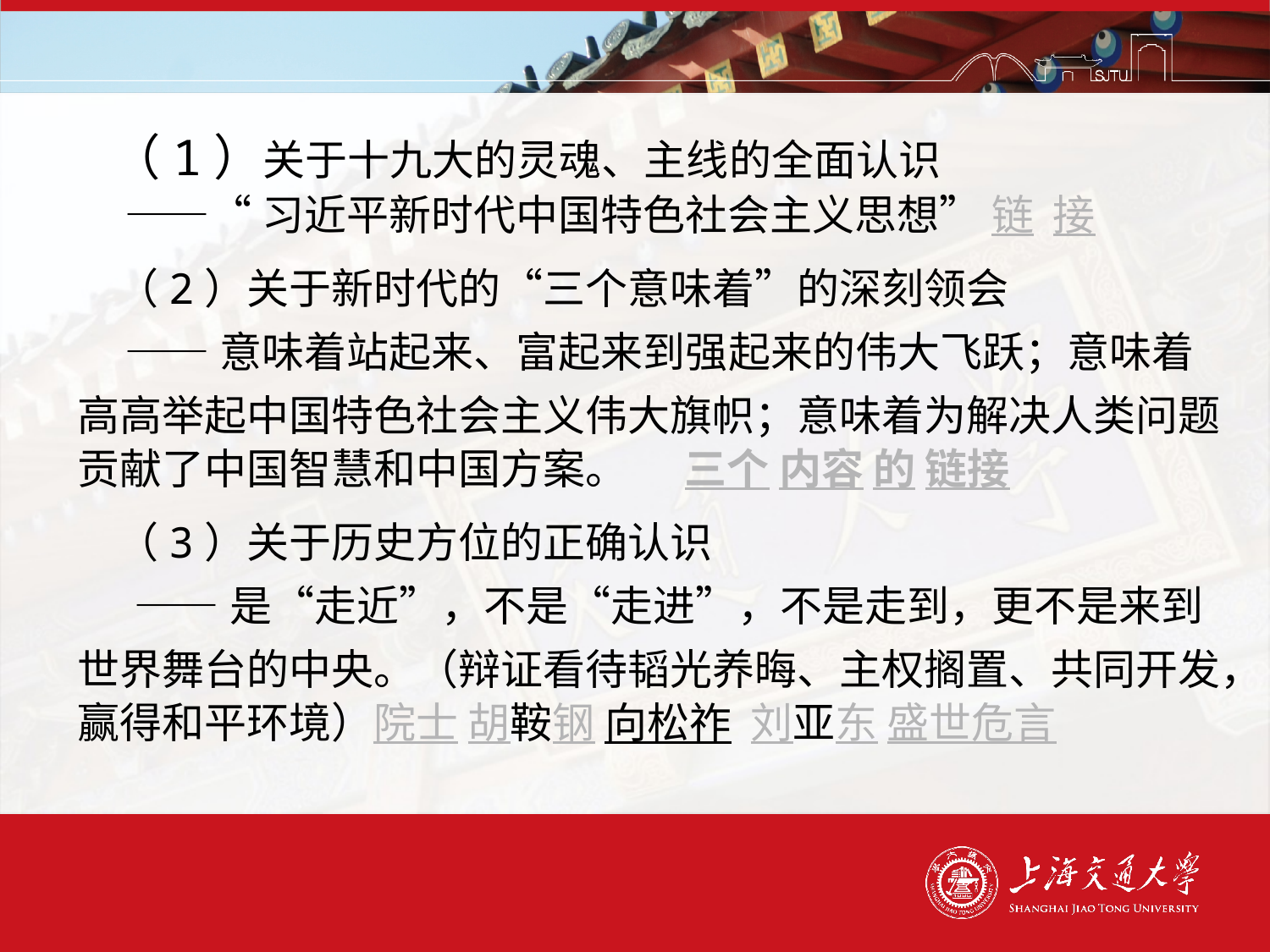

#
  （1）关于十九大的灵魂、主线的全面认识
     ——“习近平新时代中国特色社会主义思想” 链  接
   （2）关于新时代的“三个意味着”的深刻领会
     ——意味着站起来、富起来到强起来的伟大飞跃；意味着高高举起中国特色社会主义伟大旗帜；意味着为解决人类问题贡献了中国智慧和中国方案。      三个 内容 的 链接
   （3）关于历史方位的正确认识
      ——是“走近”，不是“走进”，不是走到，更不是来到世界舞台的中央。（辩证看待韬光养晦、主权搁置、共同开发，赢得和平环境）院士 胡鞍钢 向松祚  刘亚东 盛世危言